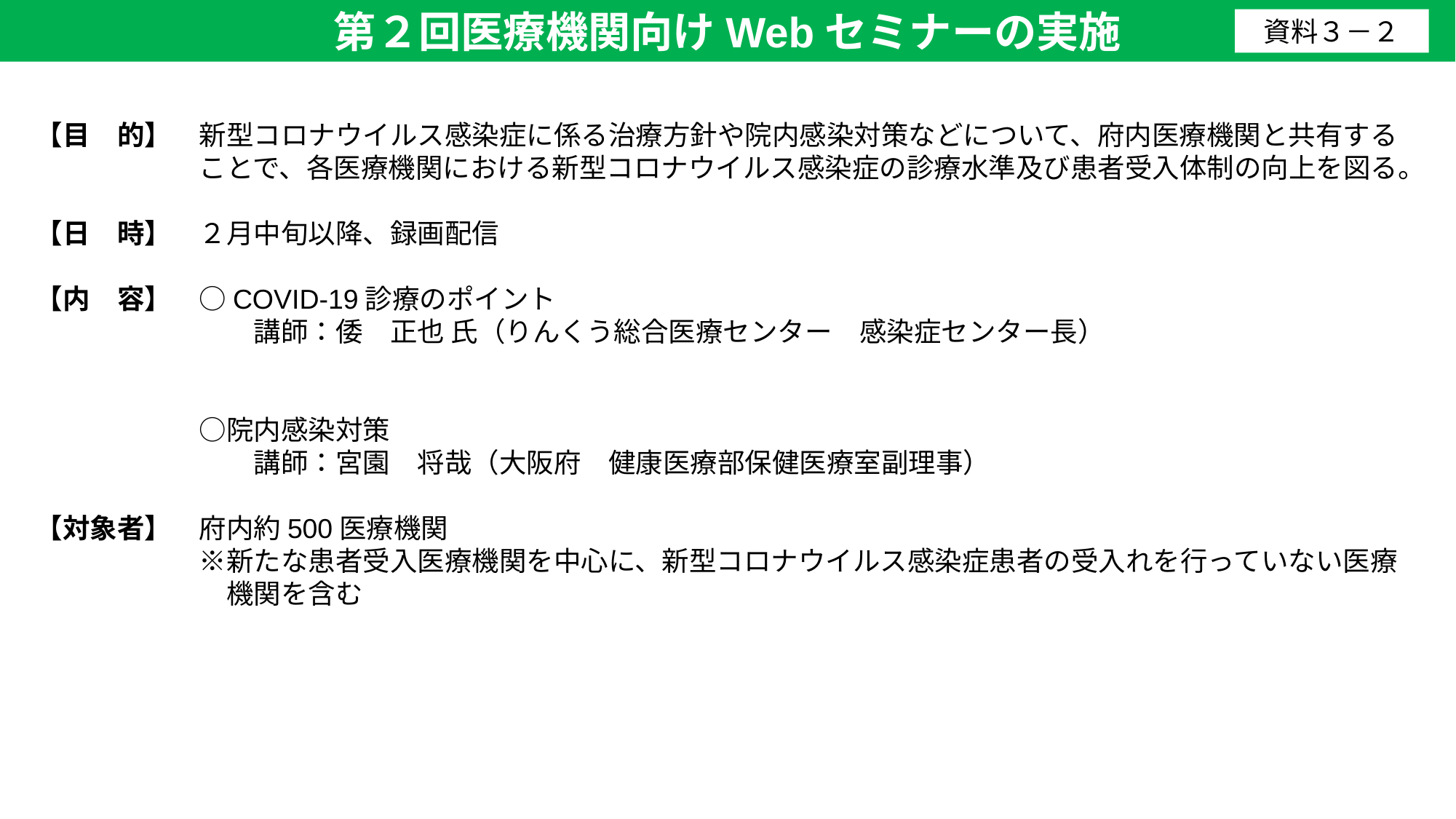

第２回医療機関向けWebセミナーの実施
資料３－２
【目　的】　新型コロナウイルス感染症に係る治療方針や院内感染対策などについて、府内医療機関と共有する
　　　　　　ことで、各医療機関における新型コロナウイルス感染症の診療水準及び患者受入体制の向上を図る。

【日　時】　２月中旬以降、録画配信

【内　容】　○COVID-19診療のポイント
　　　　　　　　講師：倭　正也 氏（りんくう総合医療センター　感染症センター長）

　　　　　　○院内感染対策
　　　　　　　　講師：宮園　将哉（大阪府　健康医療部保健医療室副理事）

【対象者】　府内約500医療機関
　　　　　　※新たな患者受入医療機関を中心に、新型コロナウイルス感染症患者の受入れを行っていない医療
　　　　　　　機関を含む